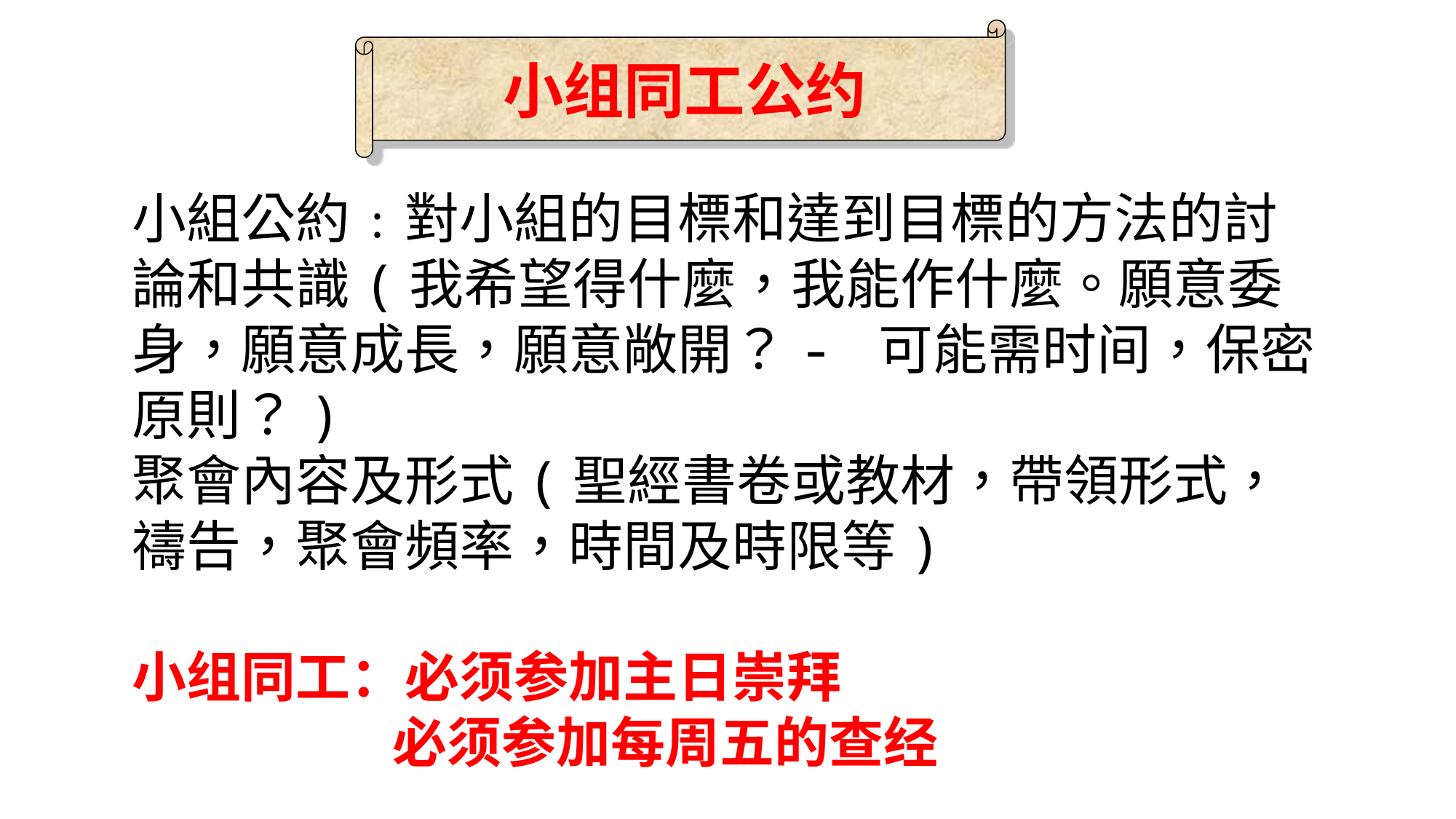

小组同工公约
小組公約﹕對小組的目標和達到目標的方法的討論和共識(我希望得什麼，我能作什麼。願意委身，願意成長，願意敞開？- 可能需时间，保密原則？)
聚會內容及形式(聖經書卷或教材，帶領形式，禱告，聚會頻率，時間及時限等)

小组同工：必须参加主日崇拜
                    必须参加每周五的查经